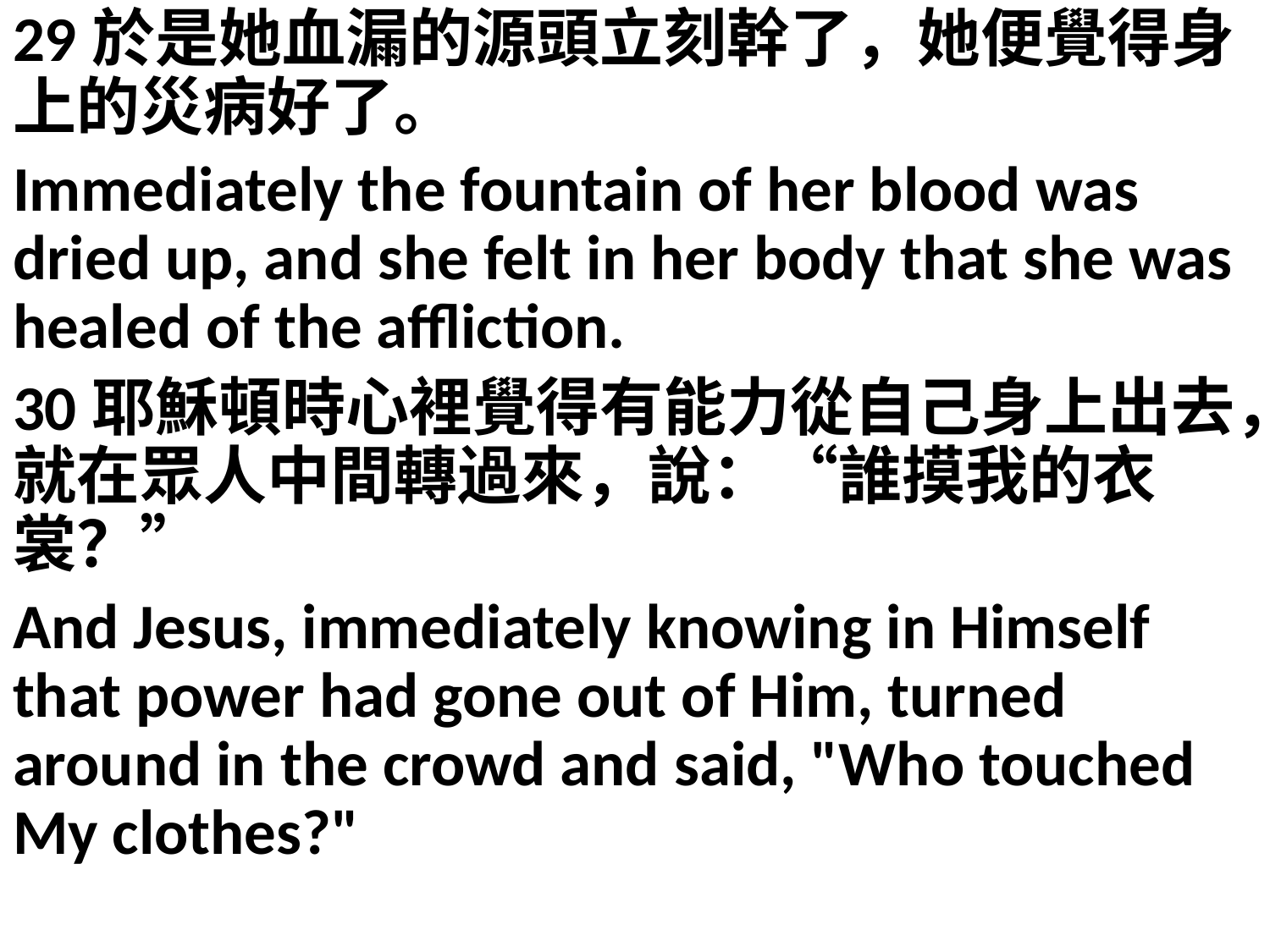

29於是她血漏的源頭立刻幹了，她便覺得身上的災病好了。
Immediately the fountain of her blood was dried up, and she felt in her body that she was healed of the affliction.
30耶穌頓時心裡覺得有能力從自己身上出去，就在眾人中間轉過來，說：“誰摸我的衣裳？”
And Jesus, immediately knowing in Himself that power had gone out of Him, turned around in the crowd and said, "Who touched My clothes?"